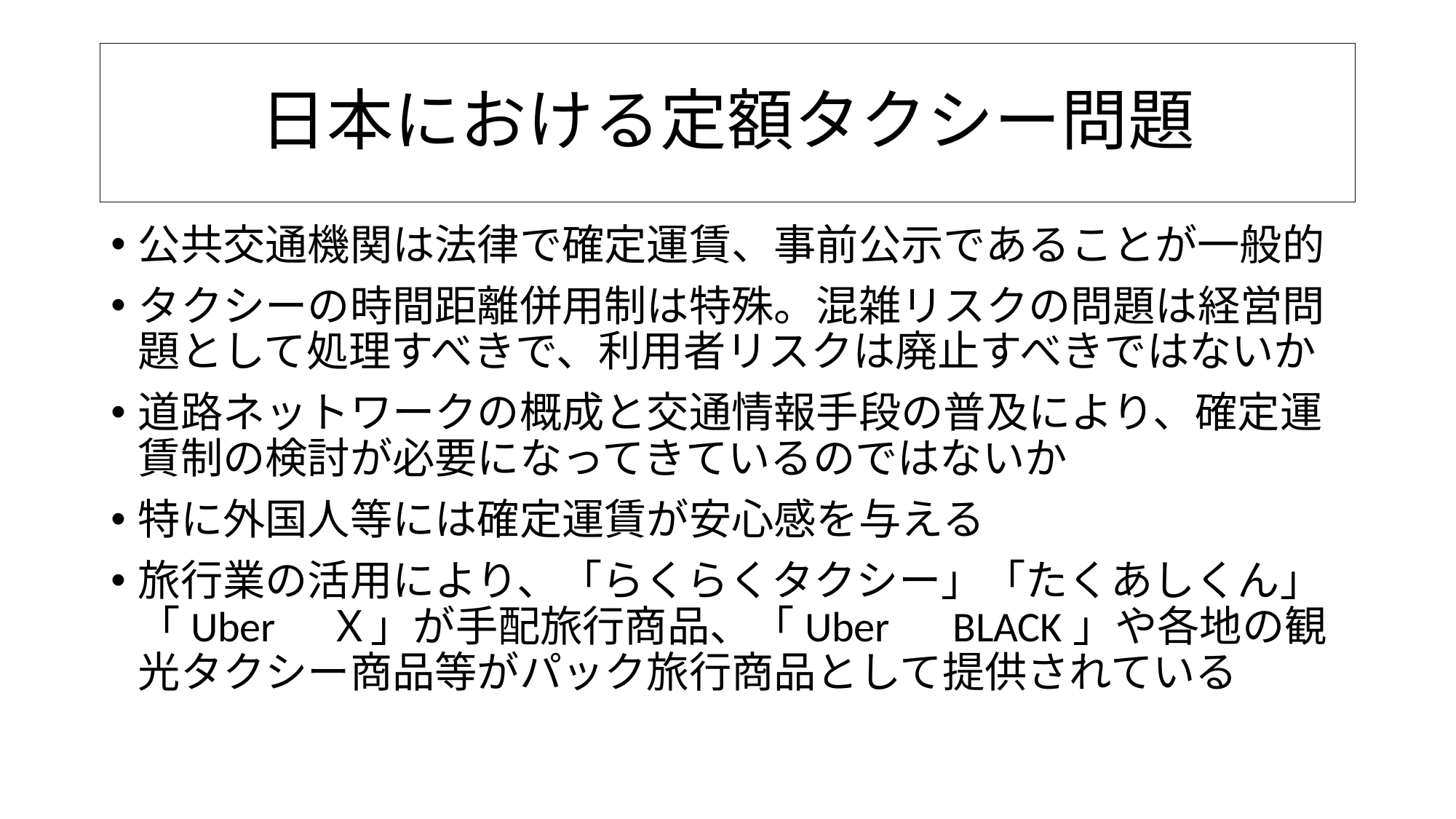

# 日本における定額タクシー問題
公共交通機関は法律で確定運賃、事前公示であることが一般的
タクシーの時間距離併用制は特殊。混雑リスクの問題は経営問題として処理すべきで、利用者リスクは廃止すべきではないか
道路ネットワークの概成と交通情報手段の普及により、確定運賃制の検討が必要になってきているのではないか
特に外国人等には確定運賃が安心感を与える
旅行業の活用により、「らくらくタクシー」「たくあしくん」「Uber　Ｘ」が手配旅行商品、「Uber　BLACK」や各地の観光タクシー商品等がパック旅行商品として提供されている